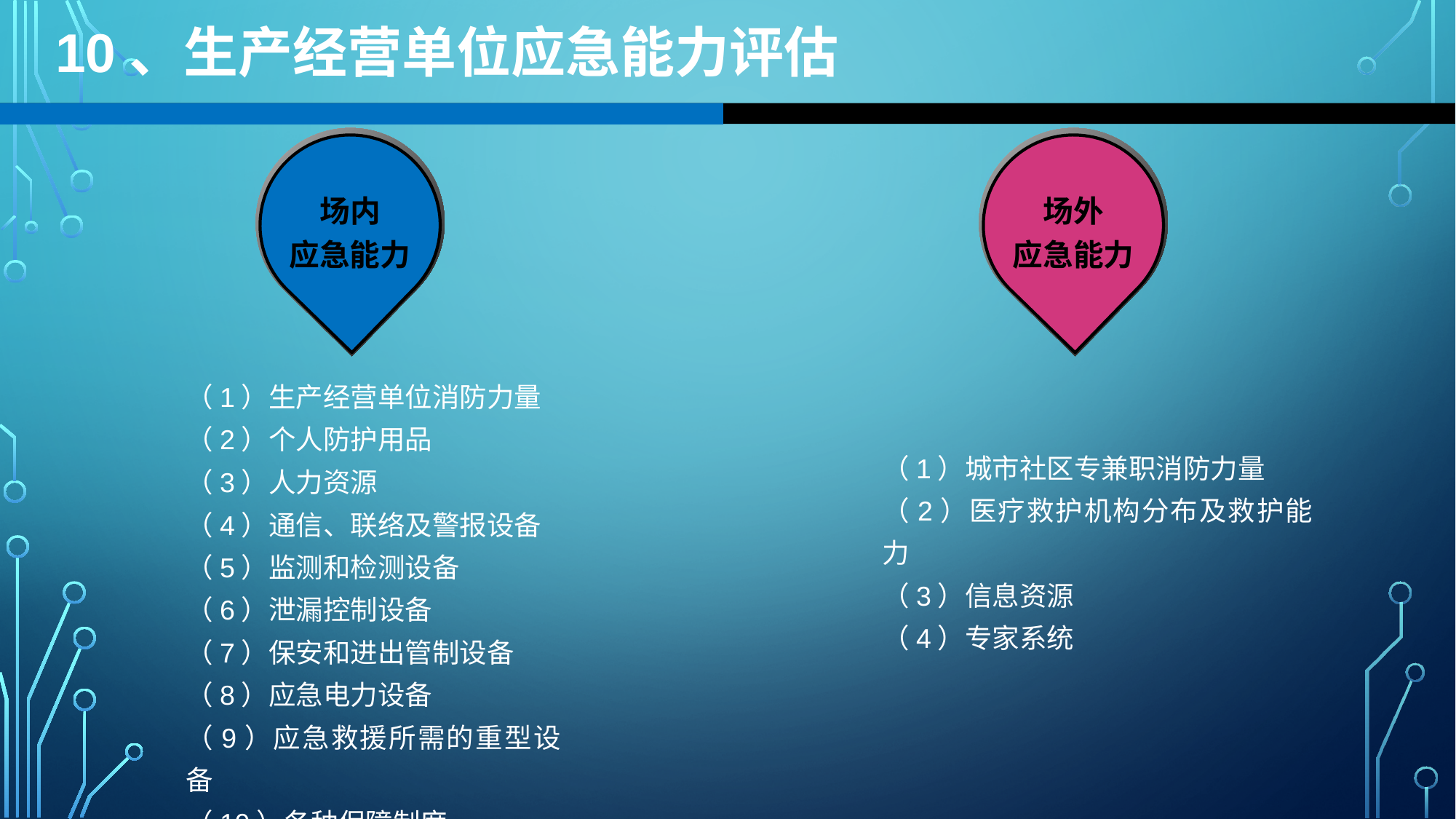

10、生产经营单位应急能力评估

场内
应急能力
场外
应急能力
（1）生产经营单位消防力量
（2）个人防护用品
（3）人力资源
（4）通信、联络及警报设备
（5）监测和检测设备
（6）泄漏控制设备
（7）保安和进出管制设备
（8）应急电力设备
（9）应急救援所需的重型设备
（10）各种保障制度
（1）城市社区专兼职消防力量
（2）医疗救护机构分布及救护能力
（3）信息资源
（4）专家系统